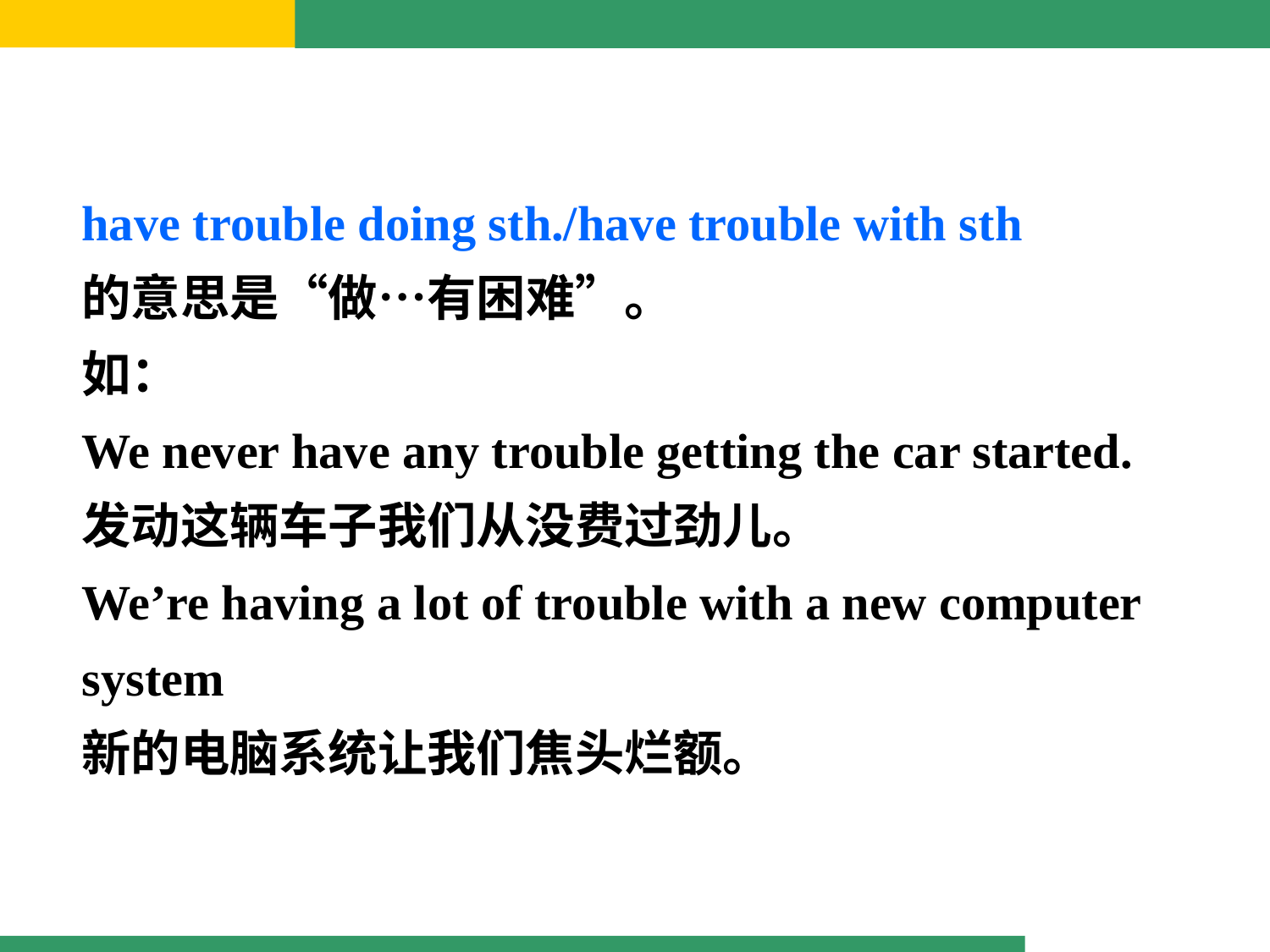

have trouble doing sth./have trouble with sth
的意思是“做…有困难”。
如：
We never have any trouble getting the car started.
发动这辆车子我们从没费过劲儿。
We’re having a lot of trouble with a new computer system
新的电脑系统让我们焦头烂额。